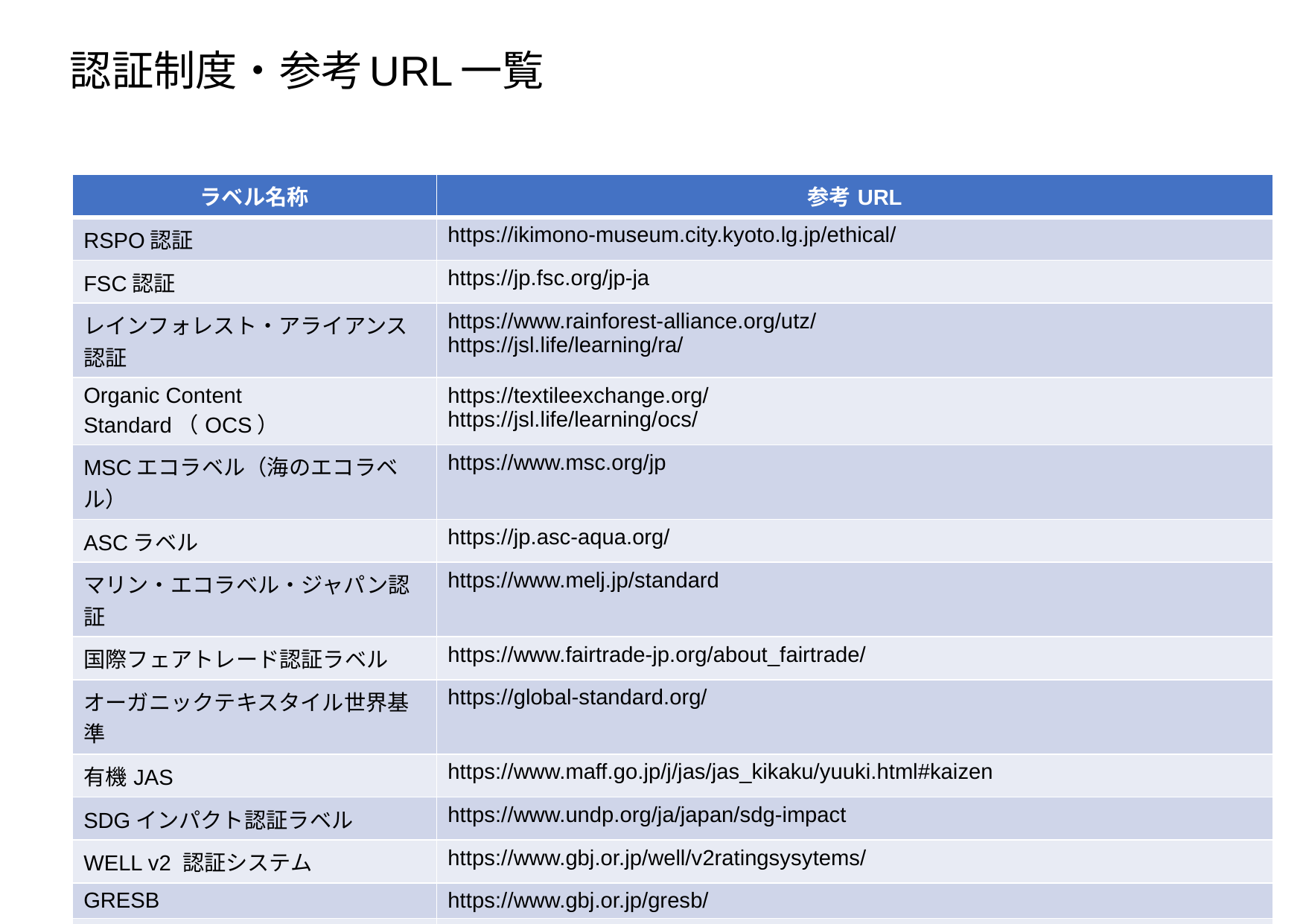

# 認証制度・参考URL一覧
| ラベル名称 | 参考URL |
| --- | --- |
| RSPO認証 | https://ikimono-museum.city.kyoto.lg.jp/ethical/ |
| FSC認証 | https://jp.fsc.org/jp-ja |
| レインフォレスト・アライアンス認証 | https://www.rainforest-alliance.org/utz/ https://jsl.life/learning/ra/ |
| Organic Content Standard（OCS） | https://textileexchange.org/ https://jsl.life/learning/ocs/ |
| MSCエコラベル（海のエコラベル） | https://www.msc.org/jp |
| ASCラベル | https://jp.asc-aqua.org/ |
| マリン・エコラベル・ジャパン認証 | https://www.melj.jp/standard |
| 国際フェアトレード認証ラベル | https://www.fairtrade-jp.org/about\_fairtrade/ |
| オーガニックテキスタイル世界基準 | https://global-standard.org/ |
| 有機JAS | https://www.maff.go.jp/j/jas/jas\_kikaku/yuuki.html#kaizen |
| SDGインパクト認証ラベル | https://www.undp.org/ja/japan/sdg-impact |
| WELL v2 認証システム | https://www.gbj.or.jp/well/v2ratingsysytems/ |
| GRESB | https://www.gbj.or.jp/gresb/ |
| エコマーク | https://www.ecomark.jp/ |
| バイオマスマーク | https://www.jora.jp/biomassmark/ |
| 間伐材マーク | http://www.zenmori.org/kanbatsu/about/ |
25